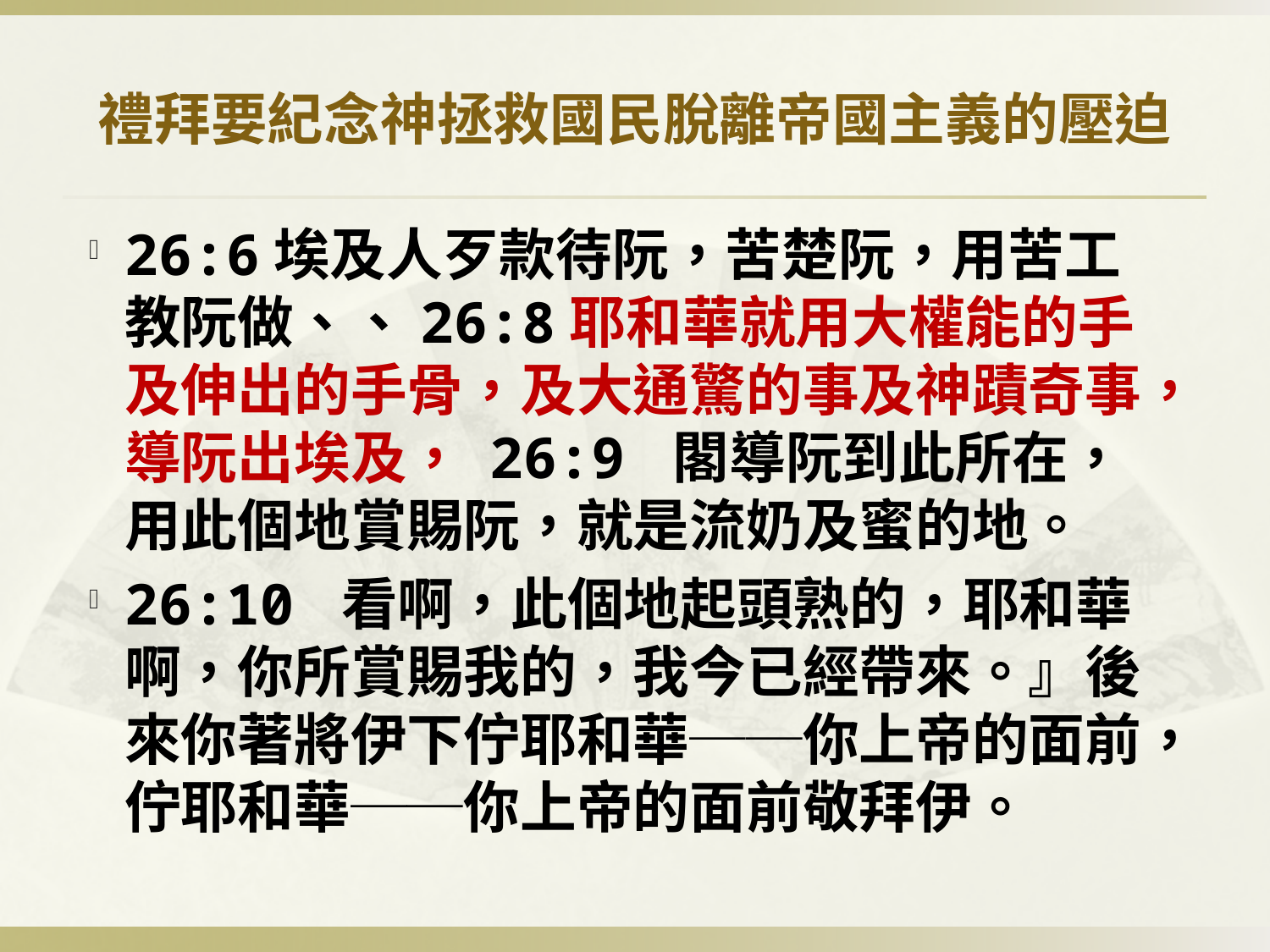

# 禮拜要紀念神拯救國民脫離帝國主義的壓迫
26:6埃及人歹款待阮，苦楚阮，用苦工教阮做、、26:8耶和華就用大權能的手及伸出的手骨，及大通驚的事及神蹟奇事，導阮出埃及， 26:9 閣導阮到此所在，用此個地賞賜阮，就是流奶及蜜的地。
26:10 看啊，此個地起頭熟的，耶和華啊，你所賞賜我的，我今已經帶來。』後來你著將伊下佇耶和華──你上帝的面前，佇耶和華──你上帝的面前敬拜伊。